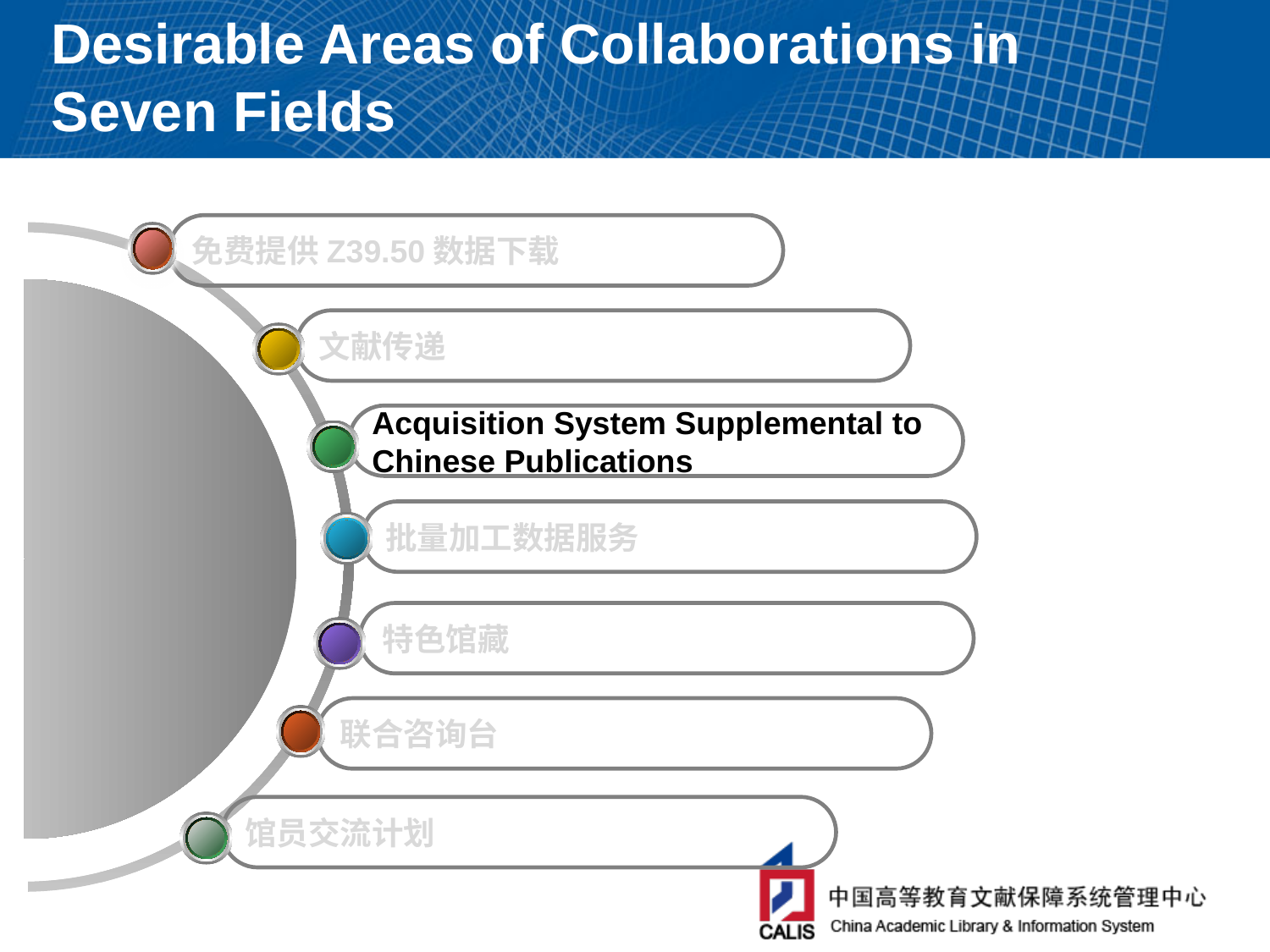

# Desirable Areas of Collaborations in Seven Fields
免费提供Z39.50数据下载

文献传递

Acquisition System Supplemental to
Chinese Publications

批量加工数据服务

特色馆藏

联合咨询台

馆员交流计划